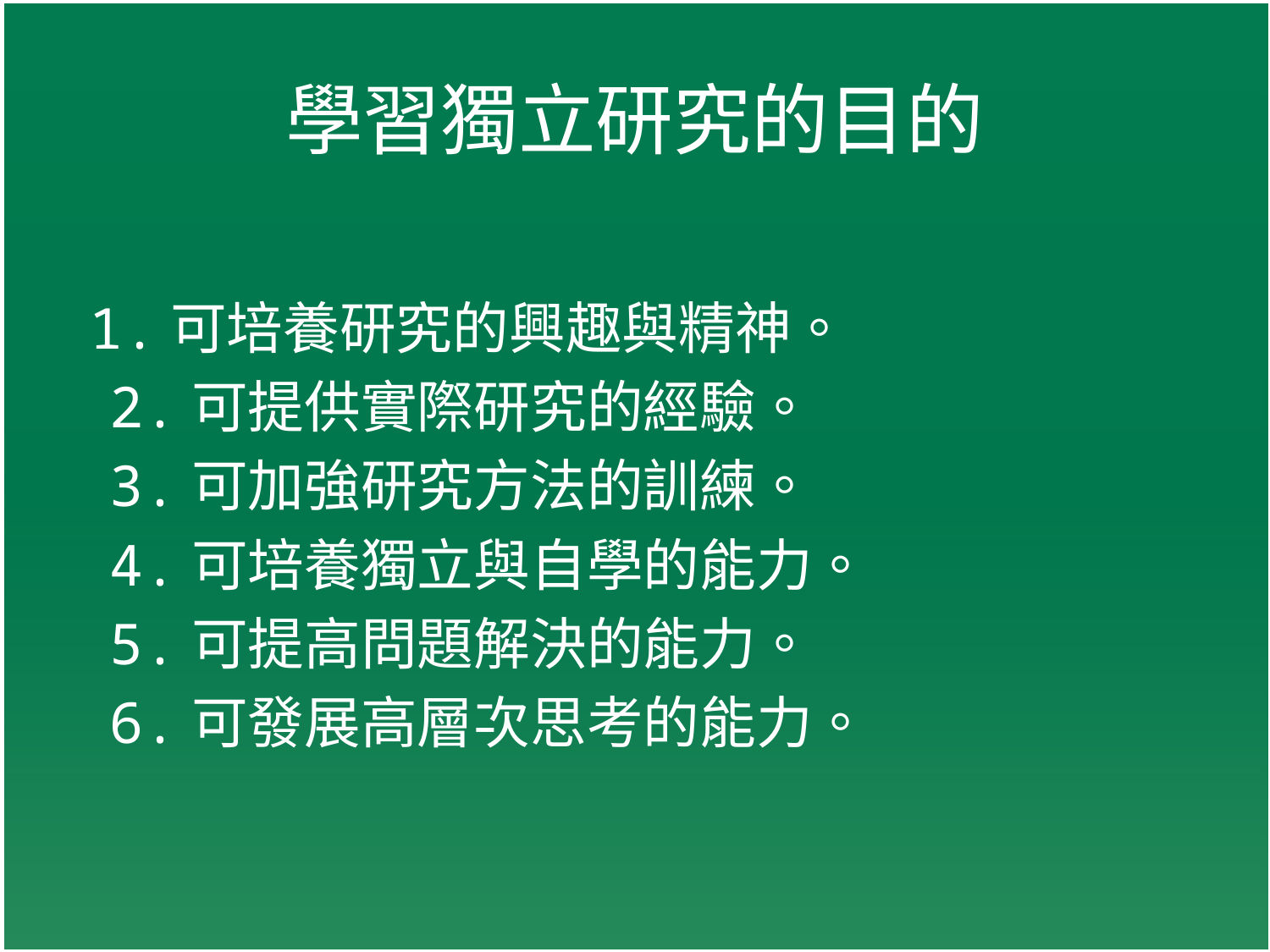

# 學習獨立研究的目的
 1.可培養研究的興趣與精神。
 2.可提供實際研究的經驗。
 3.可加強研究方法的訓練。
 4.可培養獨立與自學的能力。
 5.可提高問題解決的能力。
 6.可發展高層次思考的能力。